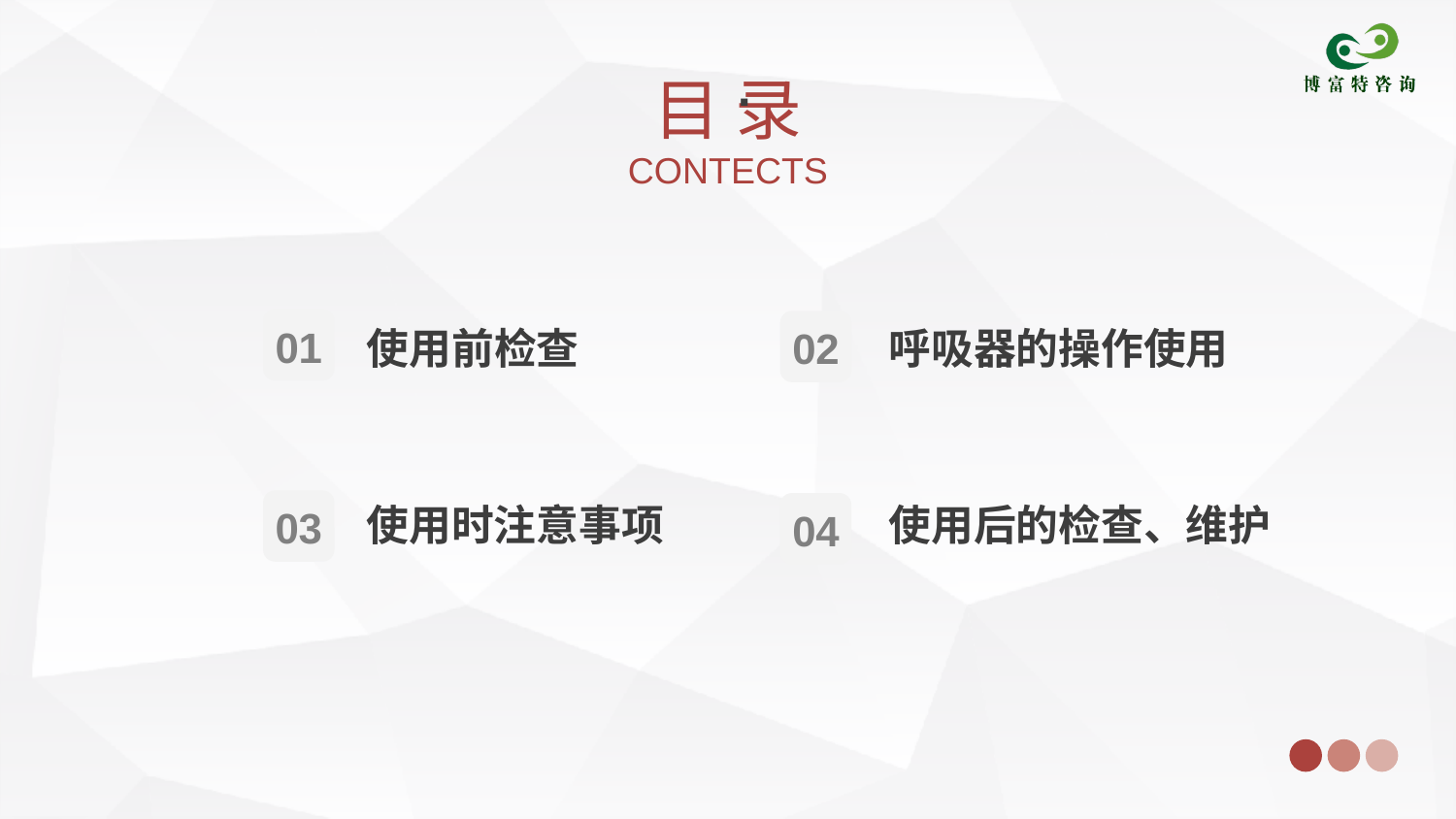

目 录
CONTECTS
·

01

02
使用前检查
呼吸器的操作使用

03
使用时注意事项
使用后的检查、维护

04